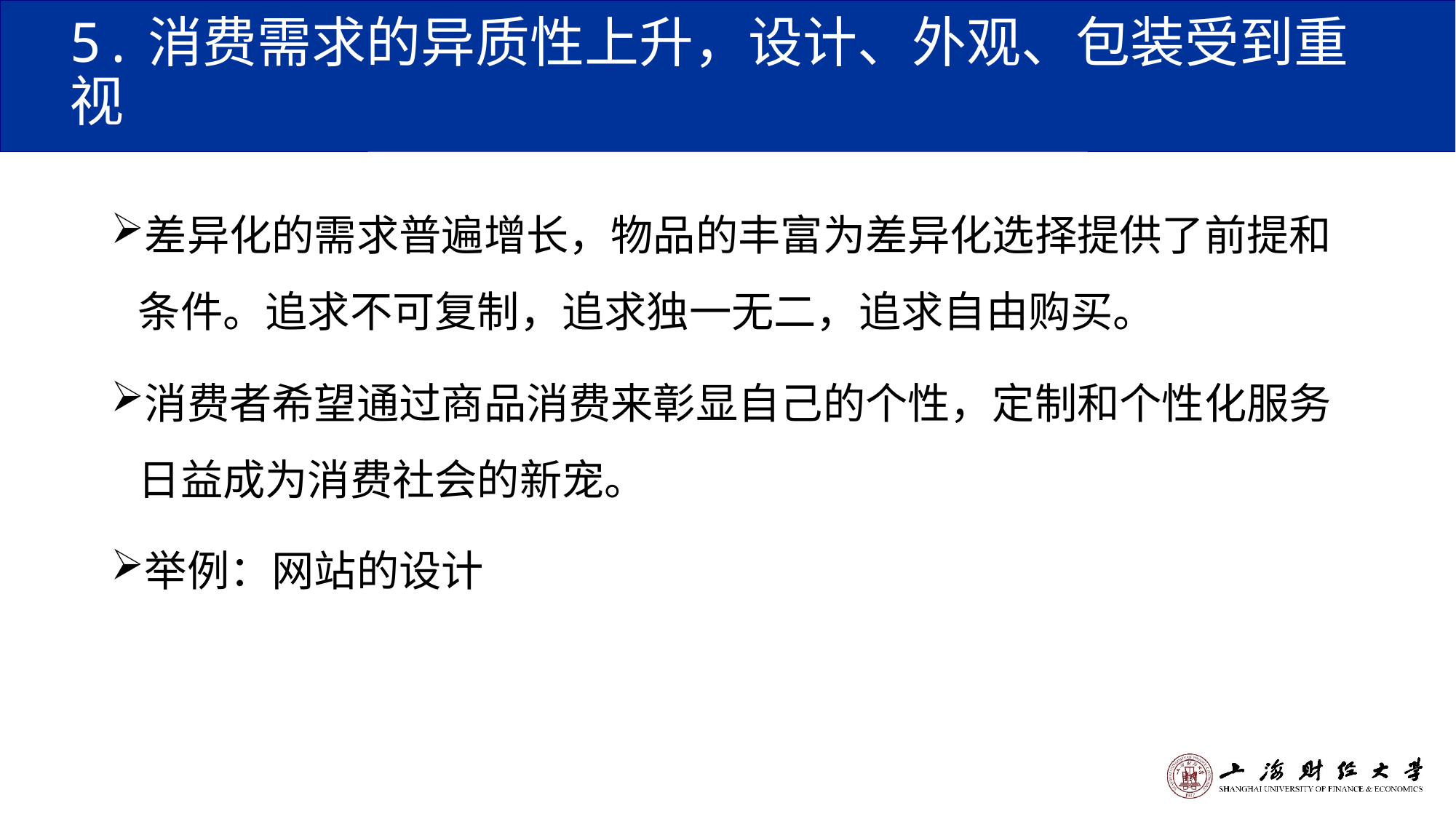

# 5.消费需求的异质性上升，设计、外观、包装受到重视
差异化的需求普遍增长，物品的丰富为差异化选择提供了前提和条件。追求不可复制，追求独一无二，追求自由购买。
消费者希望通过商品消费来彰显自己的个性，定制和个性化服务日益成为消费社会的新宠。
举例：网站的设计